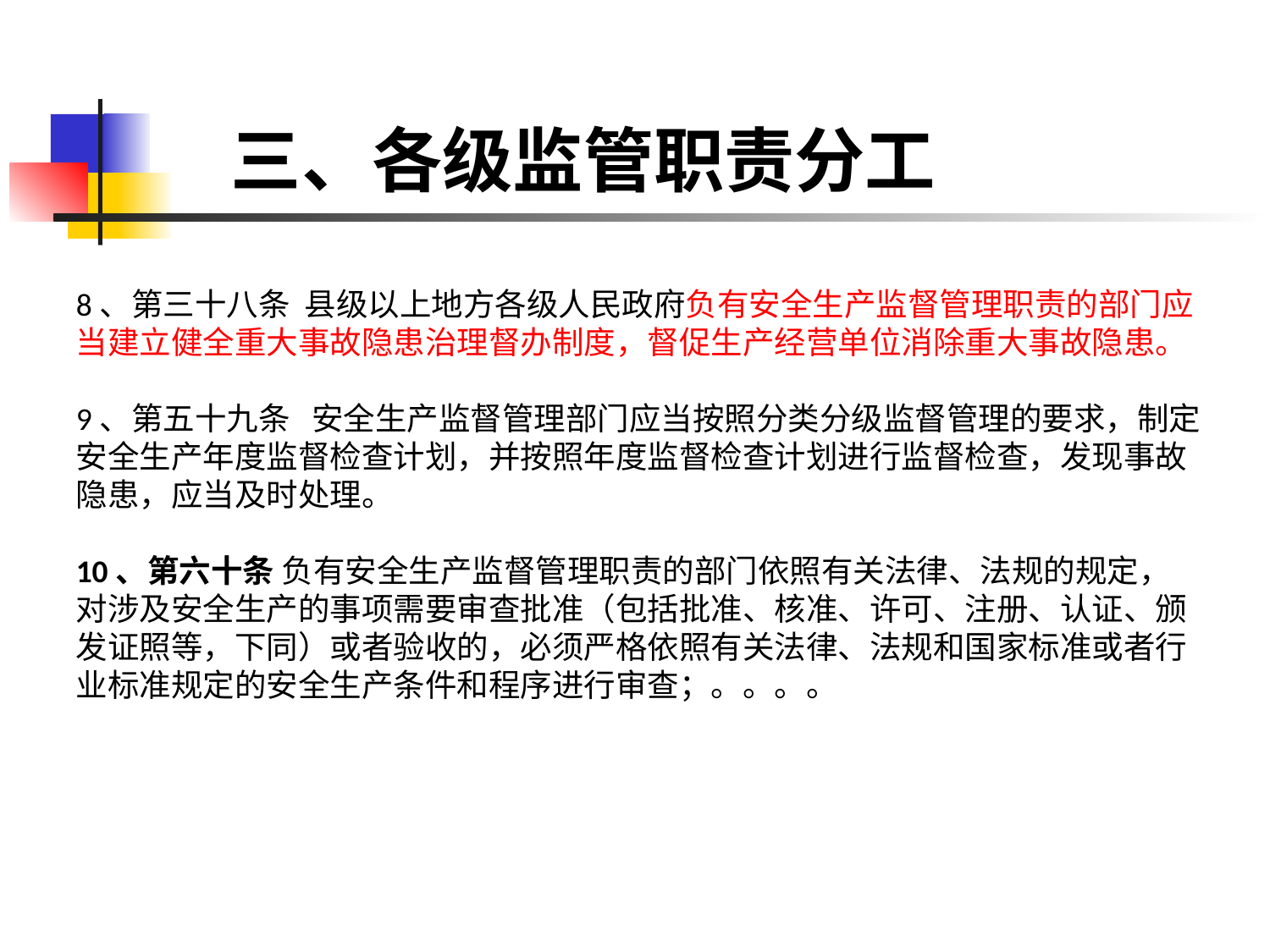

# 三、各级监管职责分工

8、第三十八条  县级以上地方各级人民政府负有安全生产监督管理职责的部门应当建立健全重大事故隐患治理督办制度，督促生产经营单位消除重大事故隐患。

9、第五十九条   安全生产监督管理部门应当按照分类分级监督管理的要求，制定安全生产年度监督检查计划，并按照年度监督检查计划进行监督检查，发现事故隐患，应当及时处理。

10、第六十条 负有安全生产监督管理职责的部门依照有关法律、法规的规定，对涉及安全生产的事项需要审查批准（包括批准、核准、许可、注册、认证、颁发证照等，下同）或者验收的，必须严格依照有关法律、法规和国家标准或者行业标准规定的安全生产条件和程序进行审查；。。。。